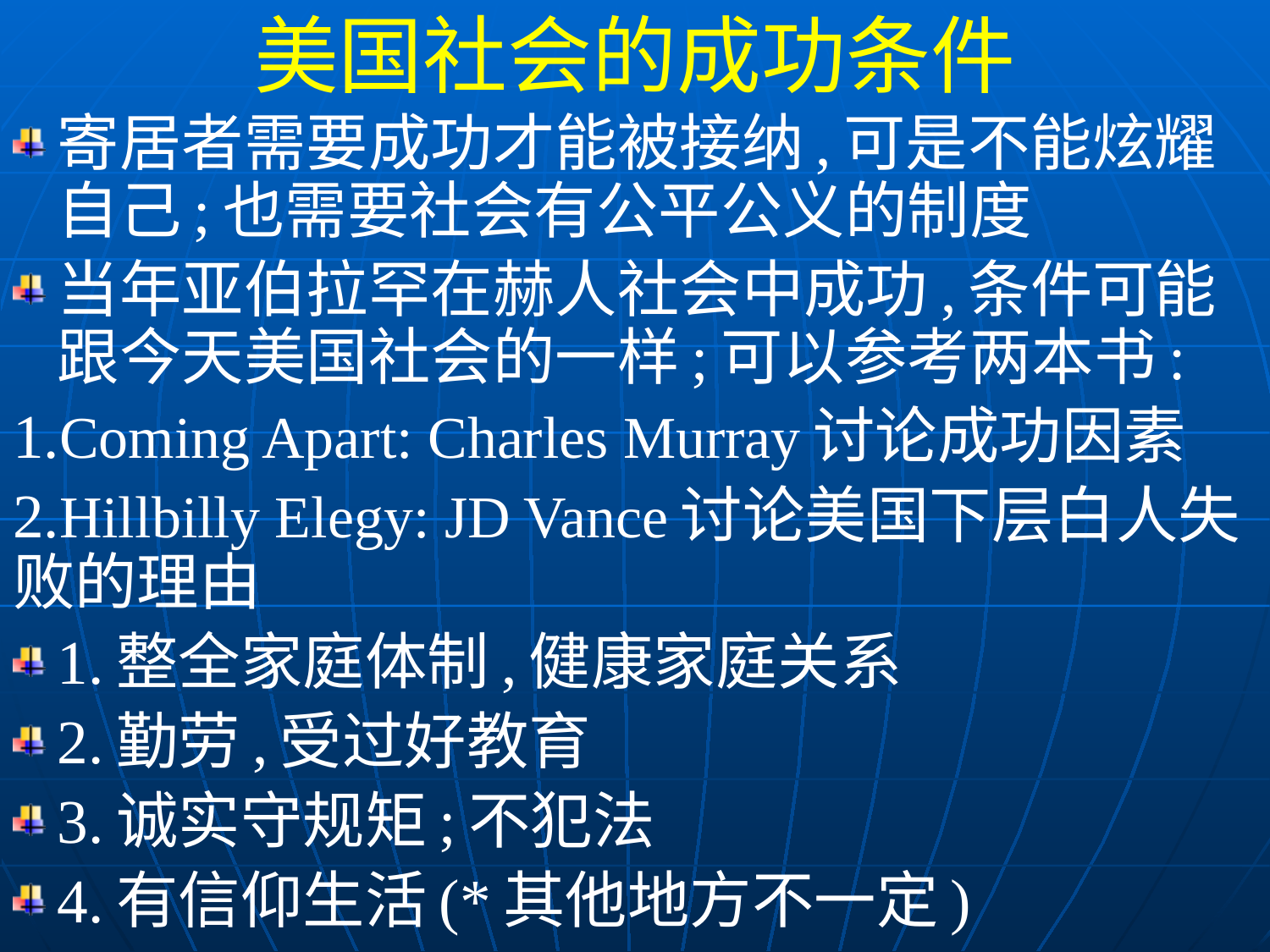

美国社会的成功条件
寄居者需要成功才能被接纳,可是不能炫耀自己;也需要社会有公平公义的制度
当年亚伯拉罕在赫人社会中成功,条件可能跟今天美国社会的一样;可以参考两本书:
1.Coming Apart: Charles Murray讨论成功因素
2.Hillbilly Elegy: JD Vance讨论美国下层白人失败的理由
1.整全家庭体制,健康家庭关系
2.勤劳,受过好教育
3.诚实守规矩;不犯法
4.有信仰生活(*其他地方不一定)